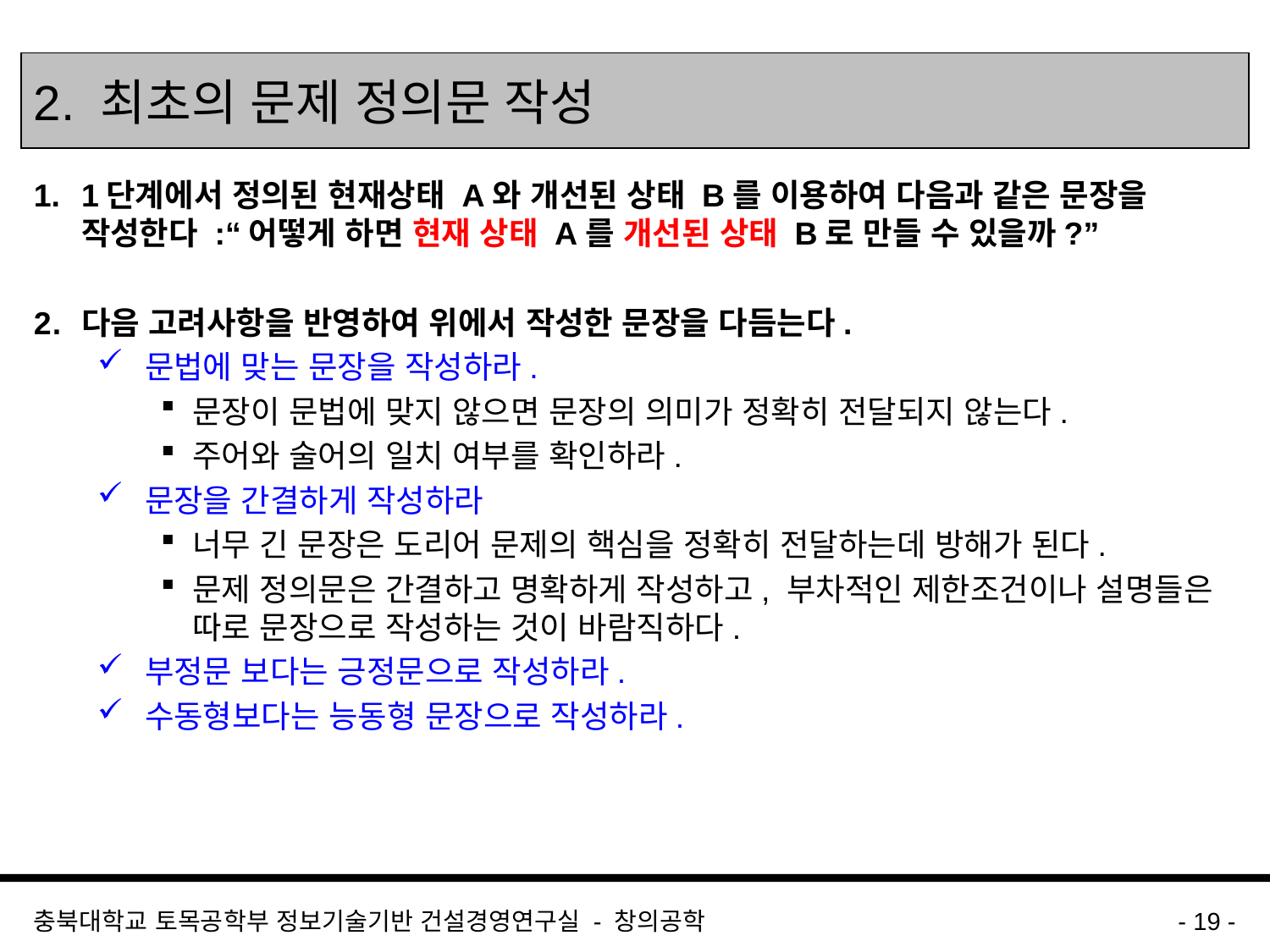

# 2. 최초의 문제 정의문 작성
1단계에서 정의된 현재상태 A와 개선된 상태 B를 이용하여 다음과 같은 문장을 작성한다 :“어떻게 하면 현재 상태 A를 개선된 상태 B로 만들 수 있을까?”

다음 고려사항을 반영하여 위에서 작성한 문장을 다듬는다.
문법에 맞는 문장을 작성하라.
문장이 문법에 맞지 않으면 문장의 의미가 정확히 전달되지 않는다.
주어와 술어의 일치 여부를 확인하라.
문장을 간결하게 작성하라
너무 긴 문장은 도리어 문제의 핵심을 정확히 전달하는데 방해가 된다.
문제 정의문은 간결하고 명확하게 작성하고, 부차적인 제한조건이나 설명들은 따로 문장으로 작성하는 것이 바람직하다.
부정문 보다는 긍정문으로 작성하라.
수동형보다는 능동형 문장으로 작성하라.
충북대학교 토목공학부 정보기술기반 건설경영연구실 - 창의공학
- 19 -